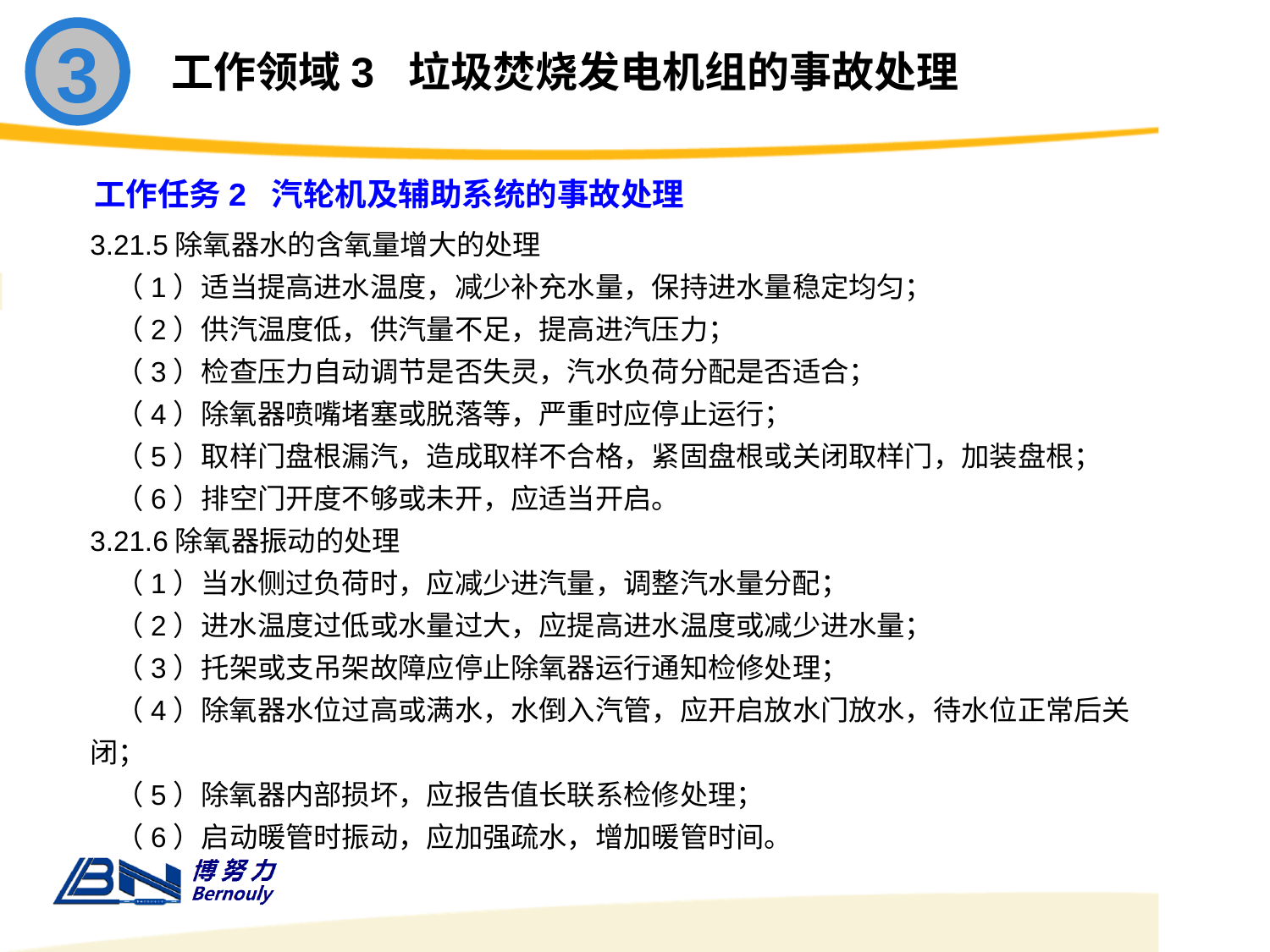

3
工作领域3  垃圾焚烧发电机组的事故处理
工作任务2  汽轮机及辅助系统的事故处理
3.21.5除氧器水的含氧量增大的处理
   （1）适当提高进水温度，减少补充水量，保持进水量稳定均匀；
   （2）供汽温度低，供汽量不足，提高进汽压力；
   （3）检查压力自动调节是否失灵，汽水负荷分配是否适合；
   （4）除氧器喷嘴堵塞或脱落等，严重时应停止运行；
   （5）取样门盘根漏汽，造成取样不合格，紧固盘根或关闭取样门，加装盘根；
   （6）排空门开度不够或未开，应适当开启。
3.21.6除氧器振动的处理
   （1）当水侧过负荷时，应减少进汽量，调整汽水量分配；
   （2）进水温度过低或水量过大，应提高进水温度或减少进水量；
   （3）托架或支吊架故障应停止除氧器运行通知检修处理；
   （4）除氧器水位过高或满水，水倒入汽管，应开启放水门放水，待水位正常后关闭；
   （5）除氧器内部损坏，应报告值长联系检修处理；
   （6）启动暖管时振动，应加强疏水，增加暖管时间。